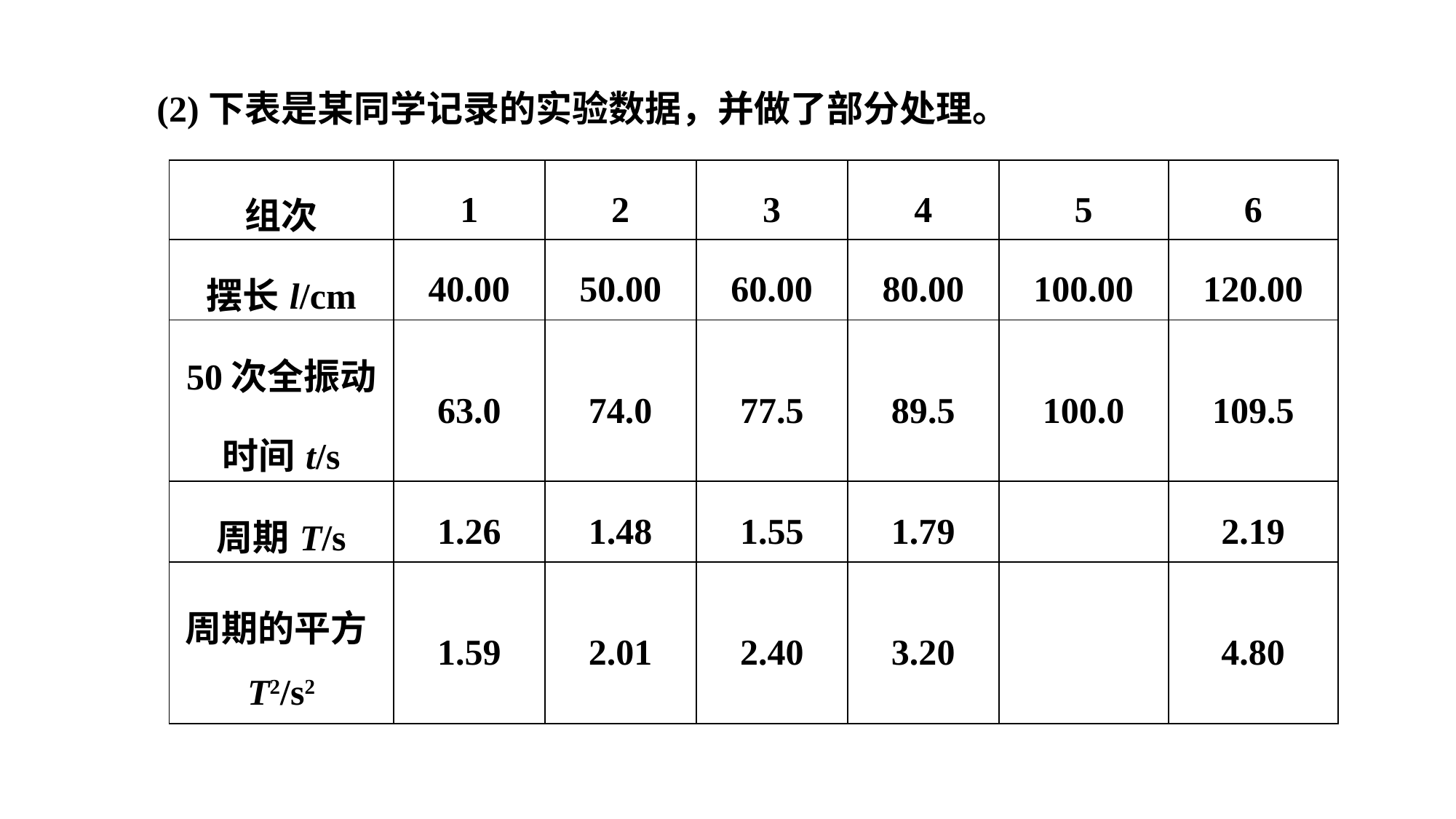

(2)下表是某同学记录的实验数据，并做了部分处理。

| 组次 | 1 | 2 | 3 | 4 | 5 | 6 |
| --- | --- | --- | --- | --- | --- | --- |
| 摆长l/cm | 40.00 | 50.00 | 60.00 | 80.00 | 100.00 | 120.00 |
| 50次全振动时间t/s | 63.0 | 74.0 | 77.5 | 89.5 | 100.0 | 109.5 |
| 周期T/s | 1.26 | 1.48 | 1.55 | 1.79 |  | 2.19 |
| 周期的平方T2/s2 | 1.59 | 2.01 | 2.40 | 3.20 |  | 4.80 |